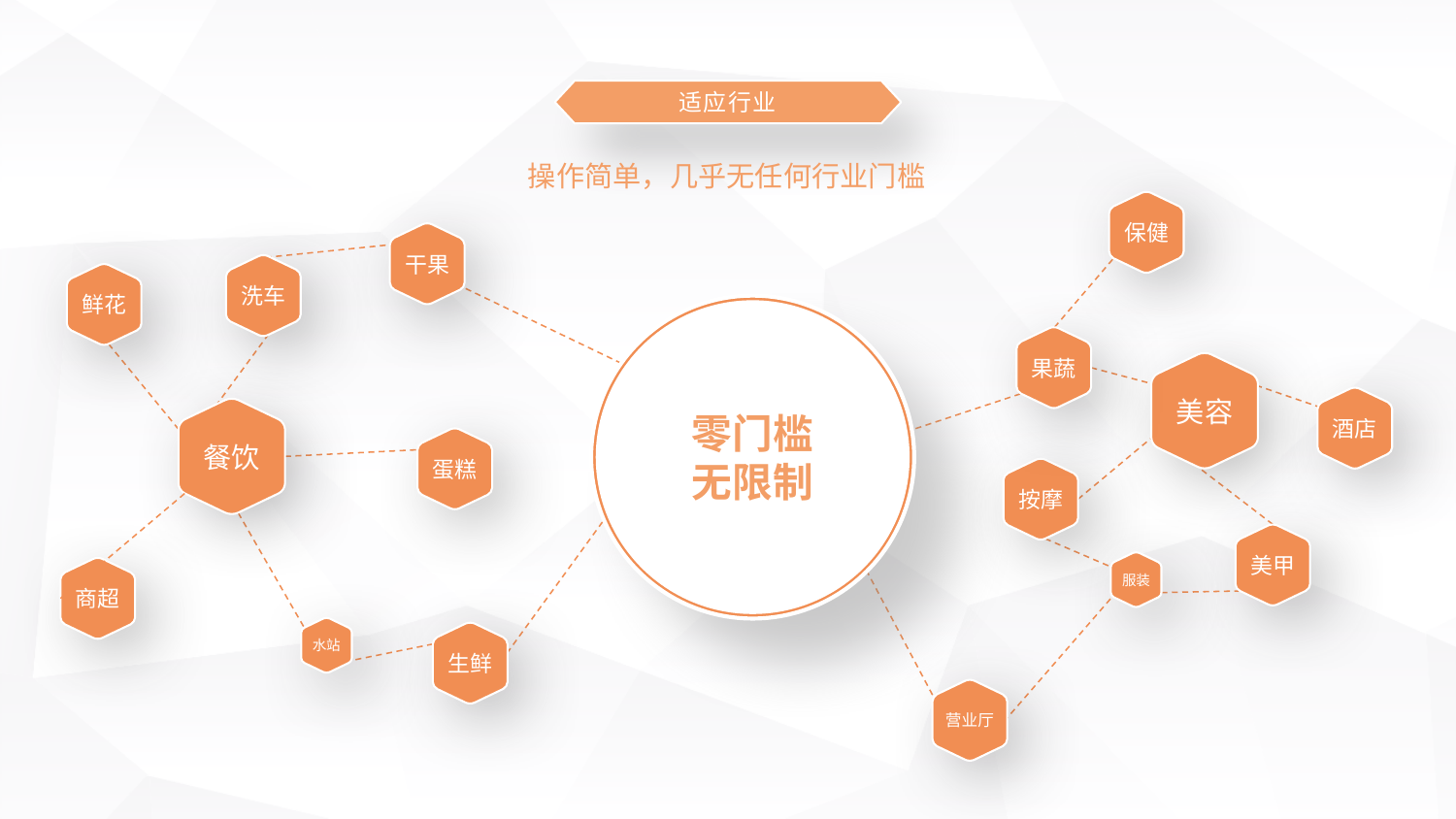

适应行业
操作简单，几乎无任何行业门槛
保健
干果
洗车
鲜花

零门槛
无限制
果蔬
美容
酒店
餐饮
蛋糕
按摩
美甲
服装
商超
水站
生鲜
营业厅